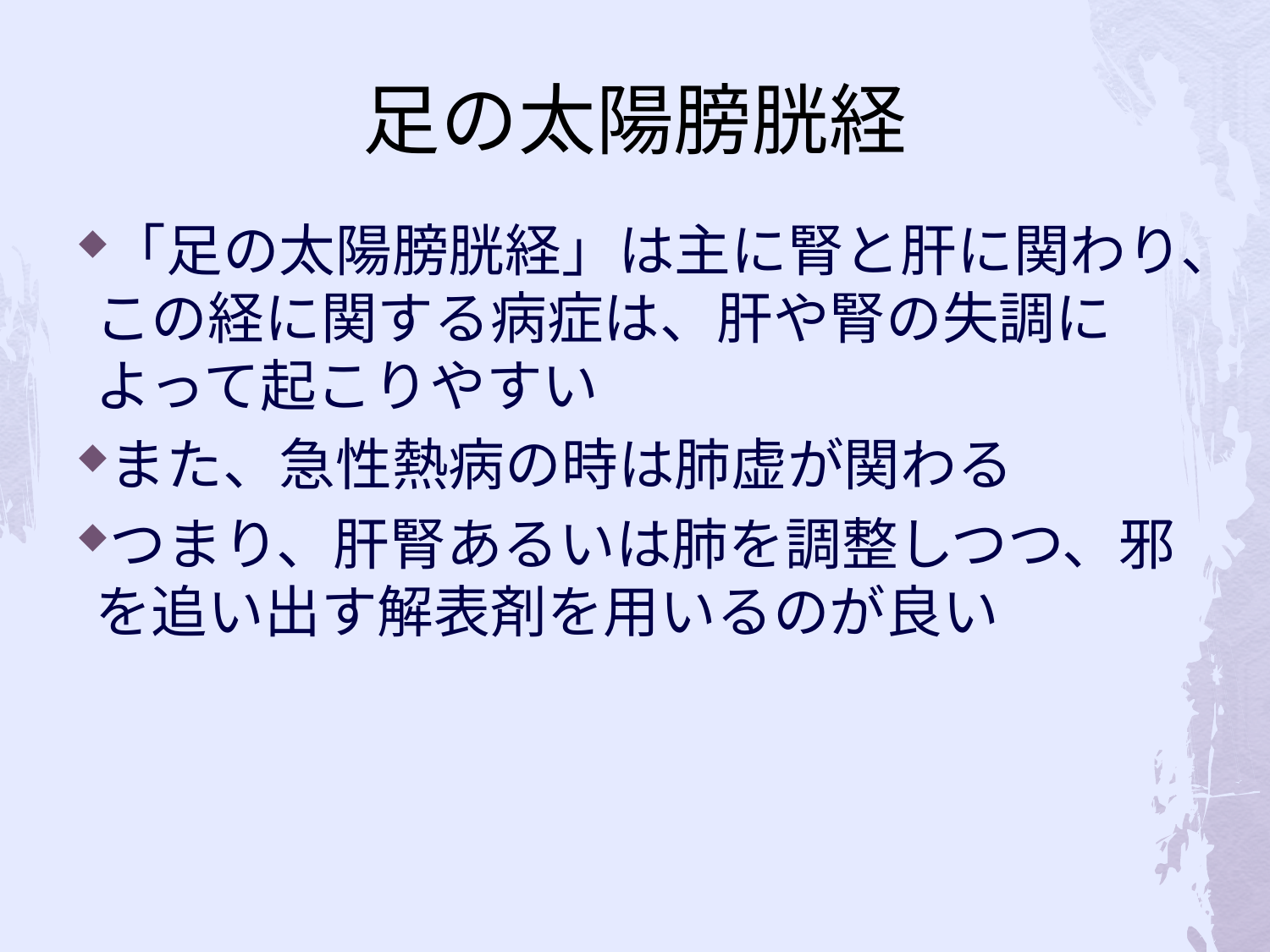

# 足の太陽膀胱経
「足の太陽膀胱経」は主に腎と肝に関わり、この経に関する病症は、肝や腎の失調によって起こりやすい
また、急性熱病の時は肺虚が関わる
つまり、肝腎あるいは肺を調整しつつ、邪を追い出す解表剤を用いるのが良い